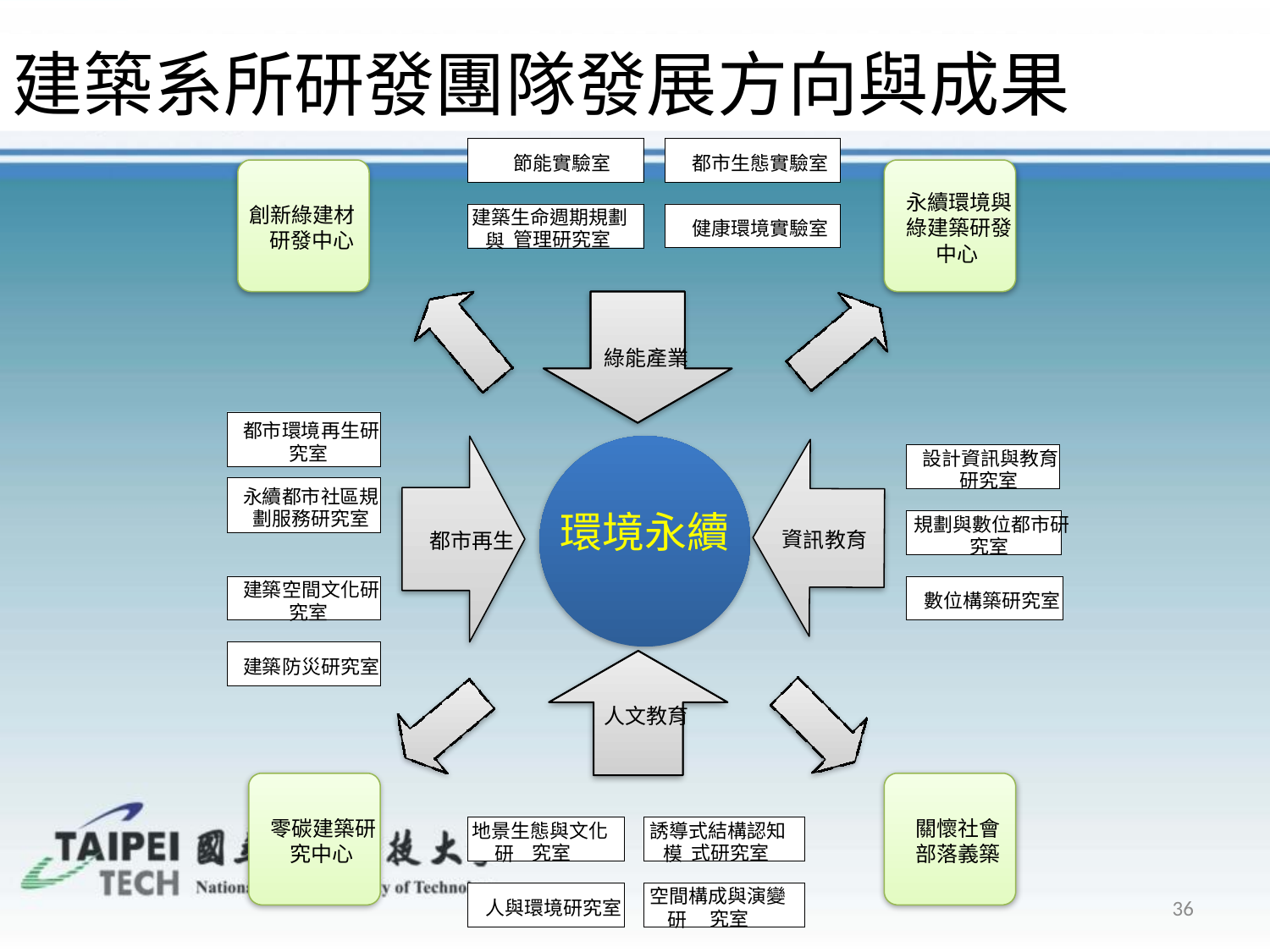

建築系所研發團隊發展方向與成果

節能實驗室
都市生態實驗室

永續環境與
創新綠建材

建築生命週期規劃
  與
綠建築研發
健康環境實驗室
研發中心
管理研究室
中心

綠能產業

都市環境再生研

究室

設計資訊與教育
研究室

永續都市社區規
環境永續
劃服務研究室

規劃與數位都市研
資
訊
教
育
都市再生
究室

建築空間文化研
數位構築研究室
究室

建築防災研究室

人文教育

零碳建築研
關懷社會

地景生態與文化
    研
誘導式結構認知
  模
究中心
究室
式研究室
部落義築
36

空間構成與演變
   研
人與環境研究室
究室